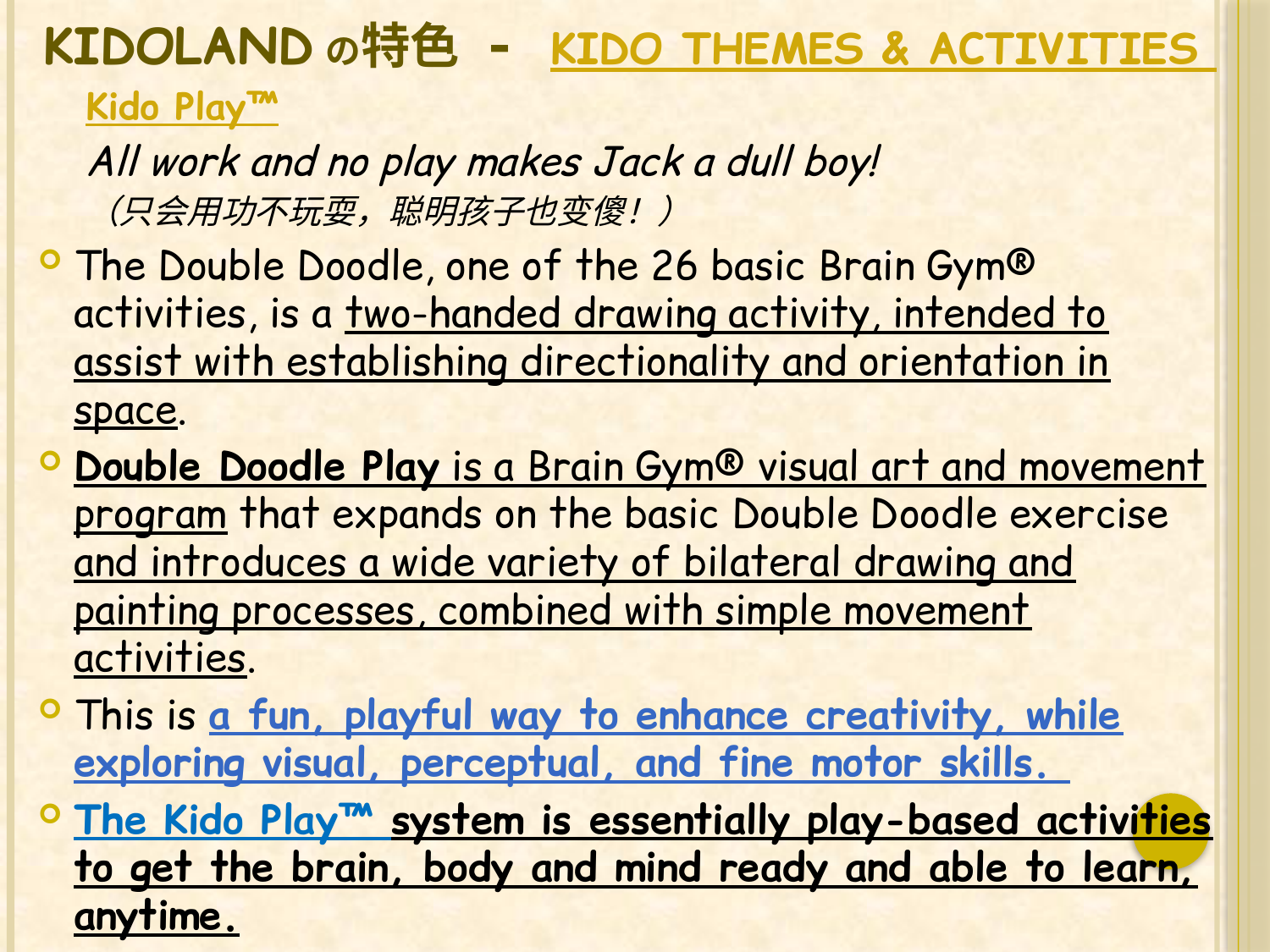

# Kidolandの特色 - KIDO THEMES & ACTIVITIES
Kido Play™
All work and no play makes Jack a dull boy!
（只会用功不玩耍，聪明孩子也变傻！）
The Double Doodle, one of the 26 basic Brain Gym® activities, is a two-handed drawing activity, intended to assist with establishing directionality and orientation in space.
Double Doodle Play is a Brain Gym® visual art and movement program that expands on the basic Double Doodle exercise and introduces a wide variety of bilateral drawing and painting processes, combined with simple movement activities.
This is a fun, playful way to enhance creativity, while exploring visual, perceptual, and fine motor skills.
The Kido Play™ system is essentially play-based activities to get the brain, body and mind ready and able to learn, anytime.